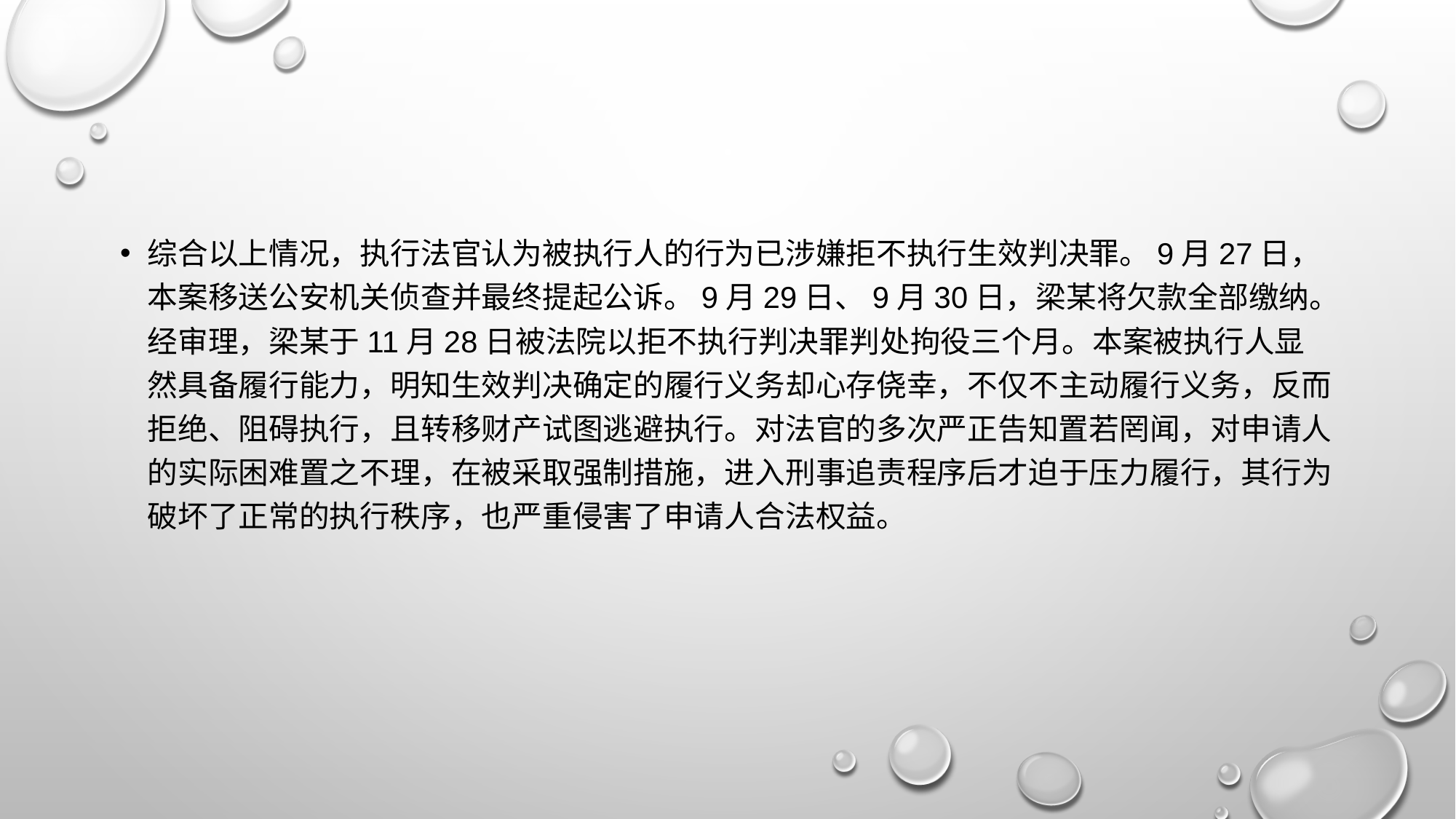

综合以上情况，执行法官认为被执行人的行为已涉嫌拒不执行生效判决罪。9月27日，本案移送公安机关侦查并最终提起公诉。9月29日、9月30日，梁某将欠款全部缴纳。经审理，梁某于11月28日被法院以拒不执行判决罪判处拘役三个月。本案被执行人显然具备履行能力，明知生效判决确定的履行义务却心存侥幸，不仅不主动履行义务，反而拒绝、阻碍执行，且转移财产试图逃避执行。对法官的多次严正告知置若罔闻，对申请人的实际困难置之不理，在被采取强制措施，进入刑事追责程序后才迫于压力履行，其行为破坏了正常的执行秩序，也严重侵害了申请人合法权益。